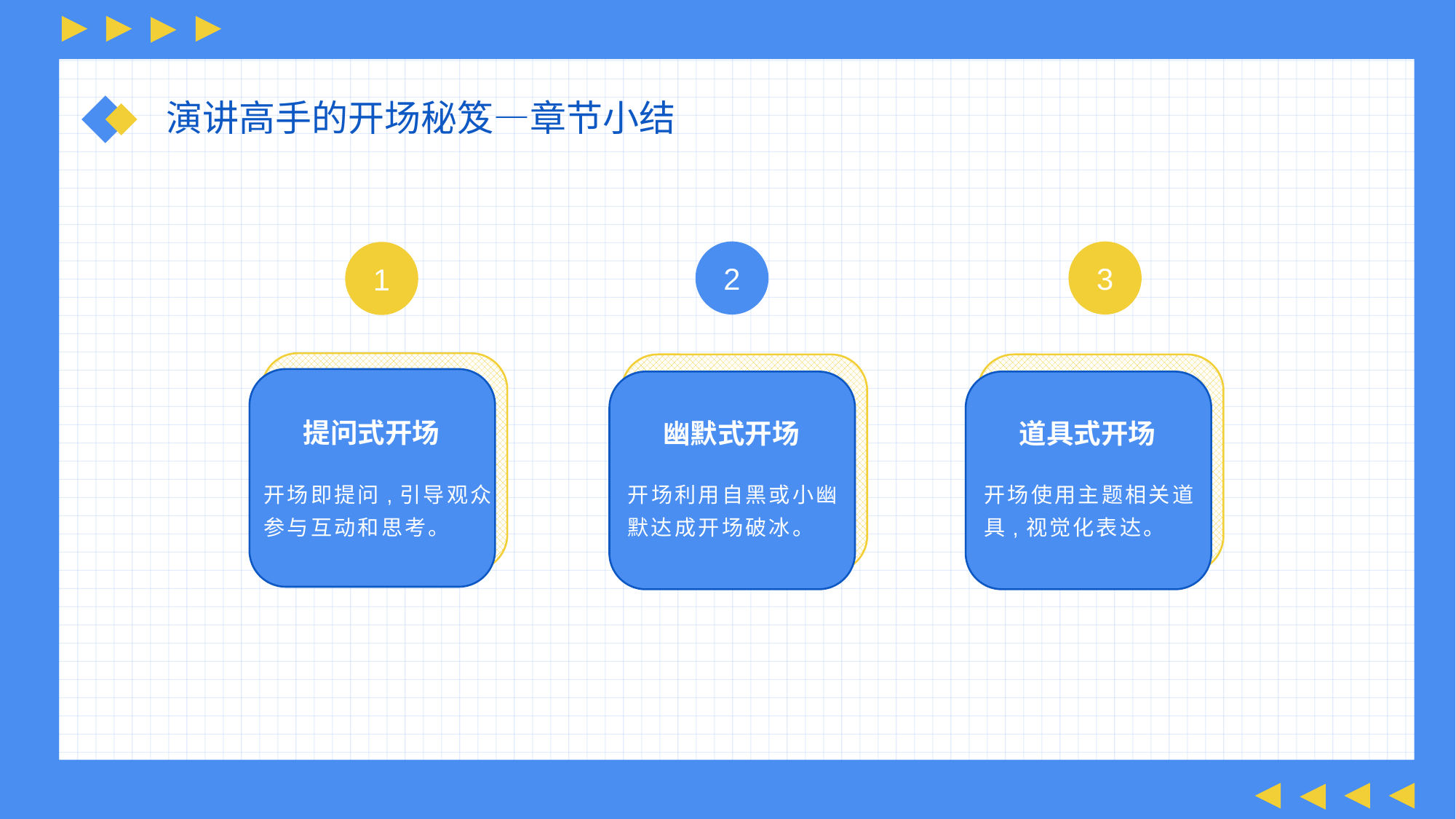

演讲高手的开场秘笈—章节小结

2
3
1

提问式开场
幽默式开场
道具式开场
开场利用自黑或小幽
默达成开场破冰。
开场使用主题相关道
具,视觉化表达。
开场即提问,引导观众
参与互动和思考。